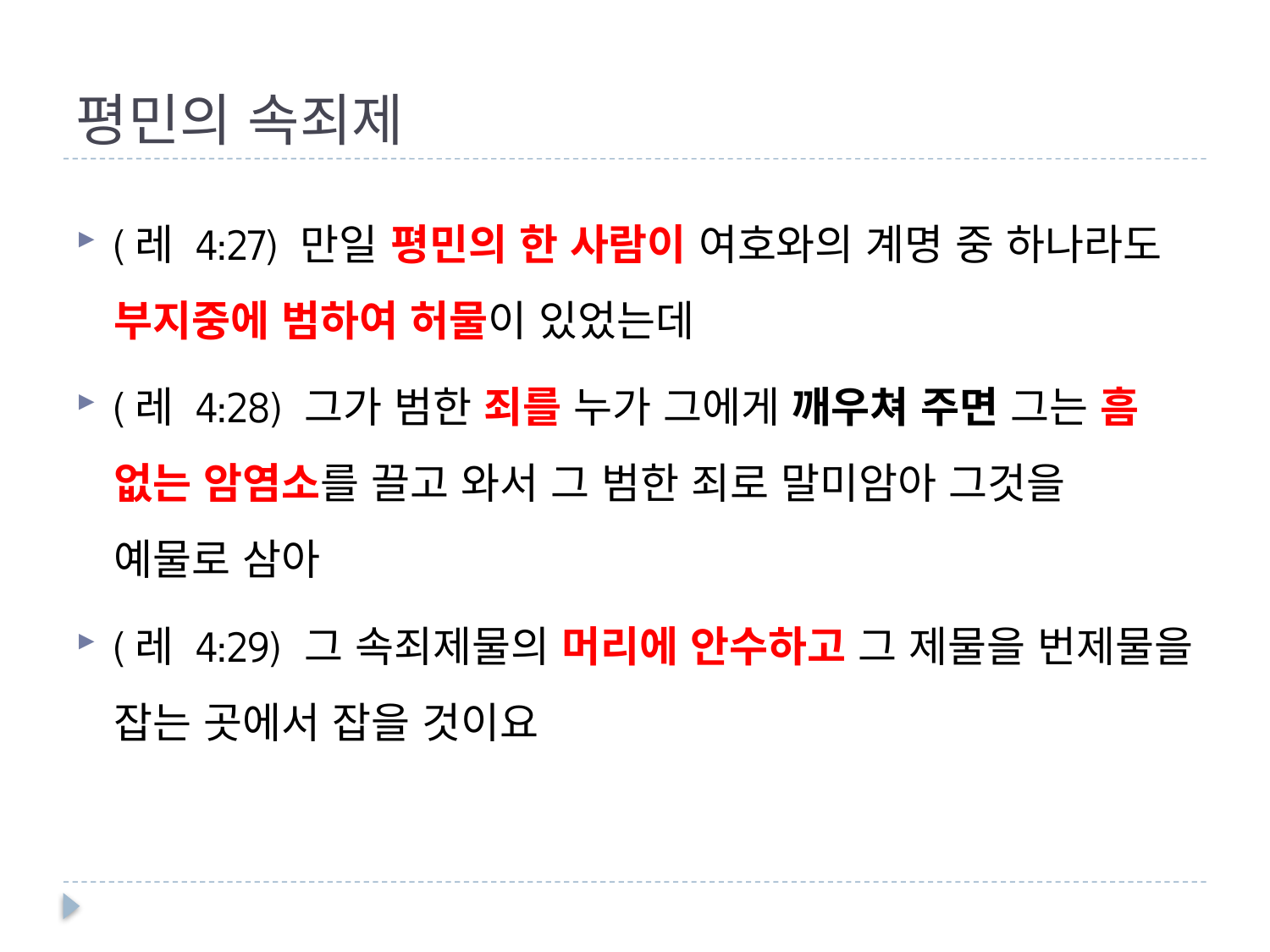

# 평민의 속죄제
(레 4:27) 만일 평민의 한 사람이 여호와의 계명 중 하나라도 부지중에 범하여 허물이 있었는데
(레 4:28) 그가 범한 죄를 누가 그에게 깨우쳐 주면 그는 흠 없는 암염소를 끌고 와서 그 범한 죄로 말미암아 그것을 예물로 삼아
(레 4:29) 그 속죄제물의 머리에 안수하고 그 제물을 번제물을 잡는 곳에서 잡을 것이요